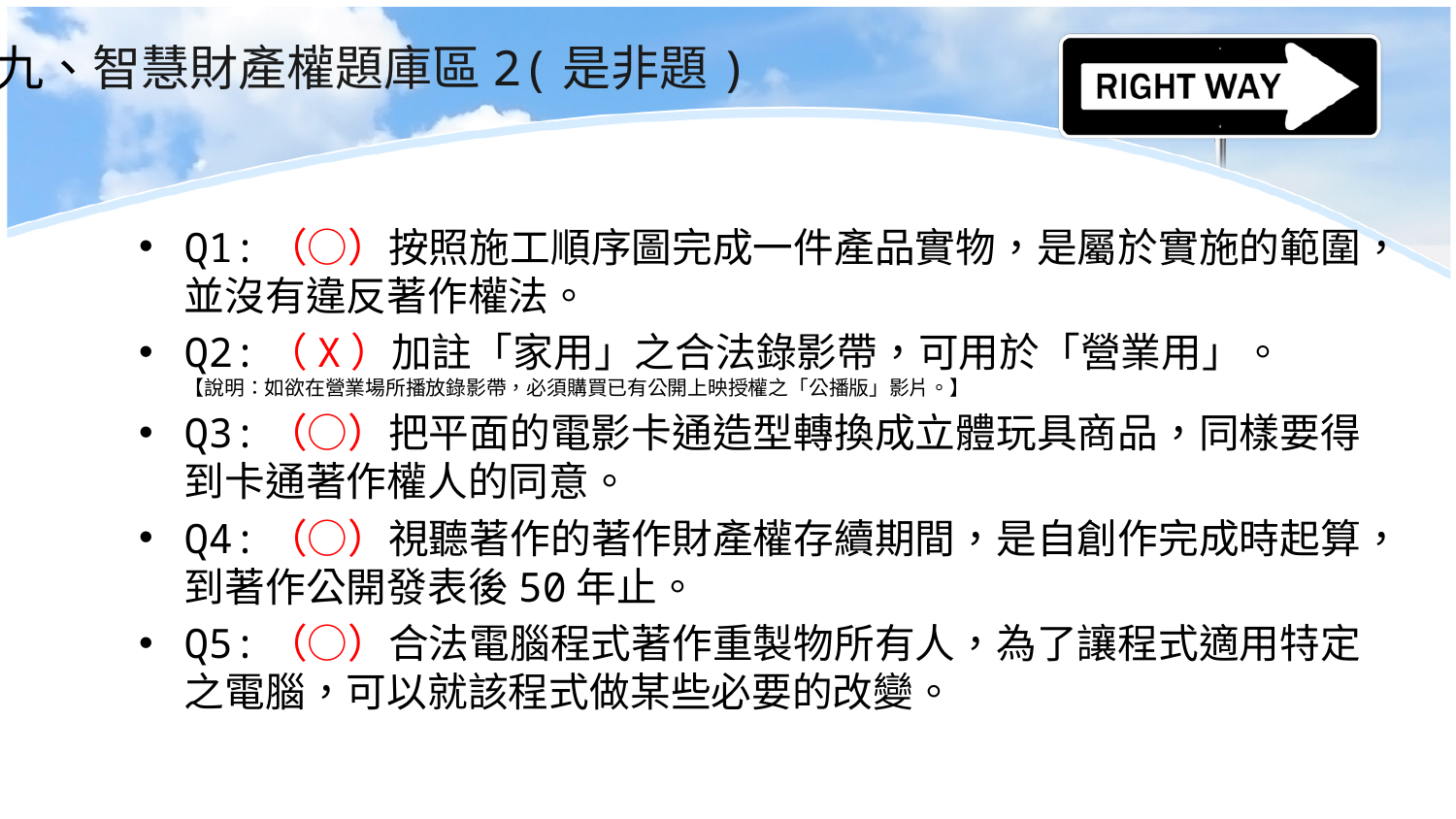

# 九、智慧財產權題庫區2(是非題)
Q1:（○）按照施工順序圖完成一件產品實物，是屬於實施的範圍，並沒有違反著作權法。
Q2:（X）加註「家用」之合法錄影帶，可用於「營業用」。
【說明：如欲在營業場所播放錄影帶，必須購買已有公開上映授權之「公播版」影片。】
Q3:（○）把平面的電影卡通造型轉換成立體玩具商品，同樣要得到卡通著作權人的同意。
Q4:（○）視聽著作的著作財產權存續期間，是自創作完成時起算，到著作公開發表後50年止。
Q5:（○）合法電腦程式著作重製物所有人，為了讓程式適用特定之電腦，可以就該程式做某些必要的改變。